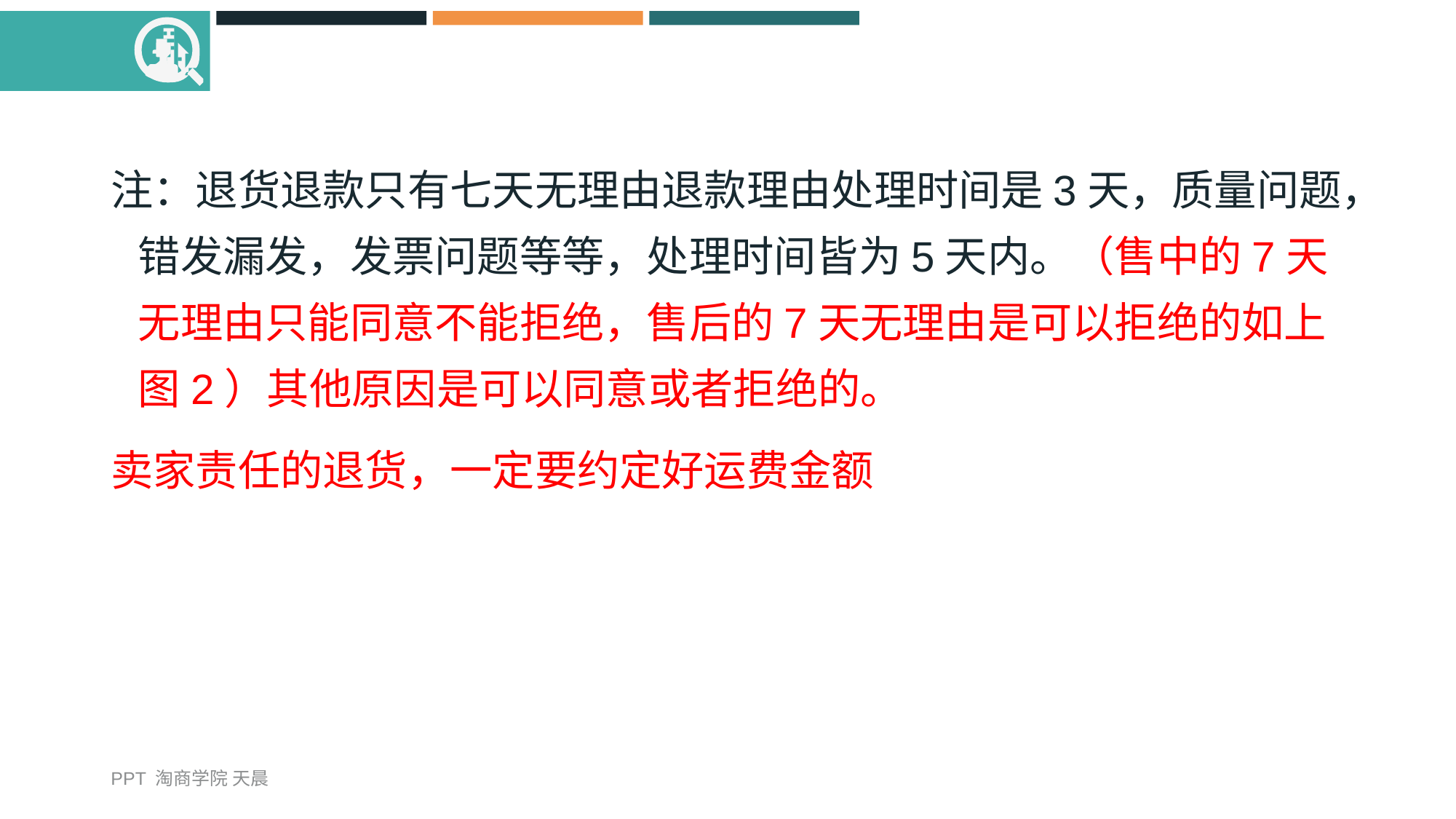

注：退货退款只有七天无理由退款理由处理时间是3天，质量问题，错发漏发，发票问题等等，处理时间皆为5天内。（售中的7天无理由只能同意不能拒绝，售后的7天无理由是可以拒绝的如上图2）其他原因是可以同意或者拒绝的。
卖家责任的退货，一定要约定好运费金额

PPT 淘商学院 天晨